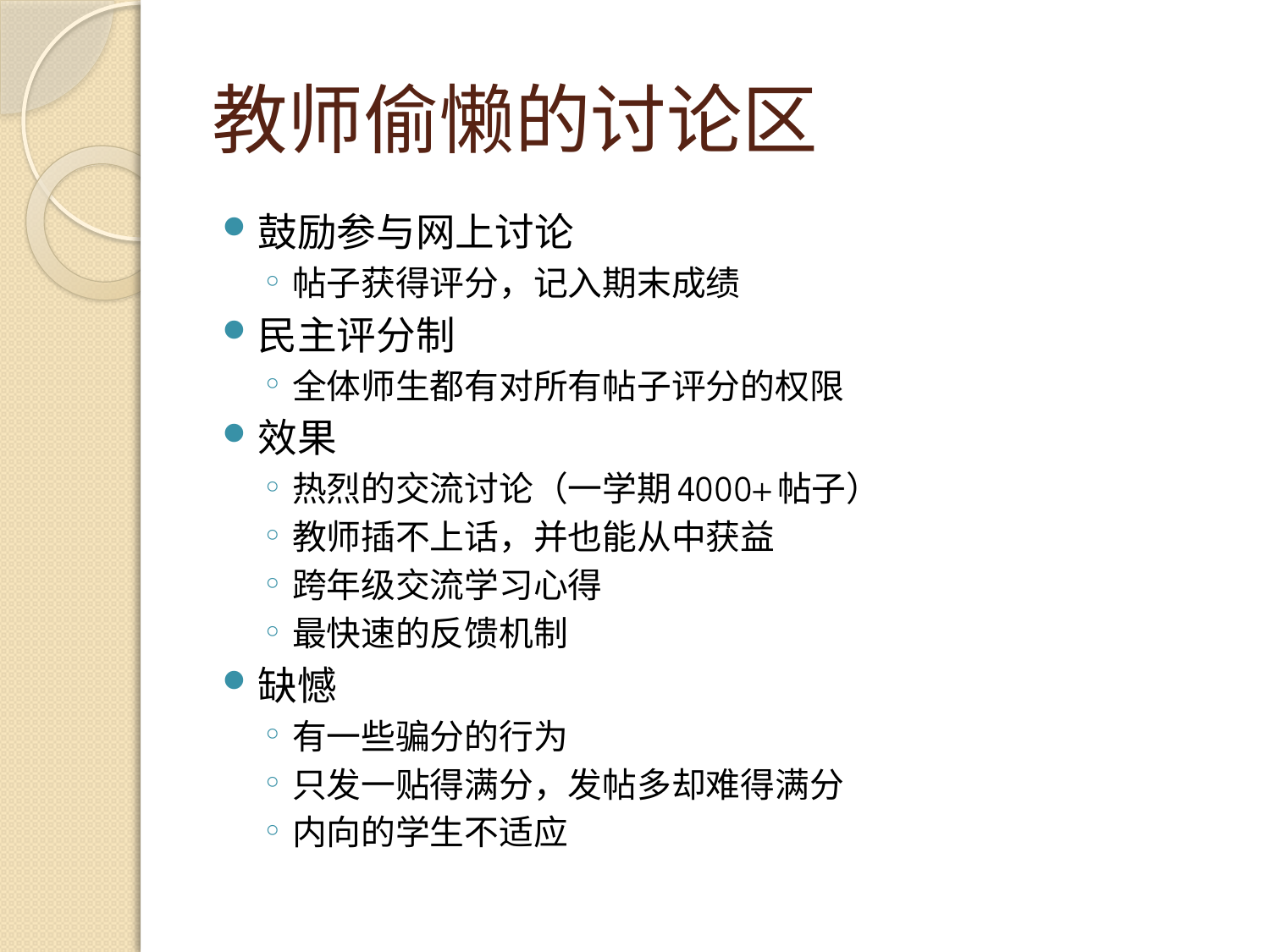

# 教师偷懒的讨论区
鼓励参与网上讨论
帖子获得评分，记入期末成绩
民主评分制
全体师生都有对所有帖子评分的权限
效果
热烈的交流讨论（一学期4000+帖子）
教师插不上话，并也能从中获益
跨年级交流学习心得
最快速的反馈机制
缺憾
有一些骗分的行为
只发一贴得满分，发帖多却难得满分
内向的学生不适应